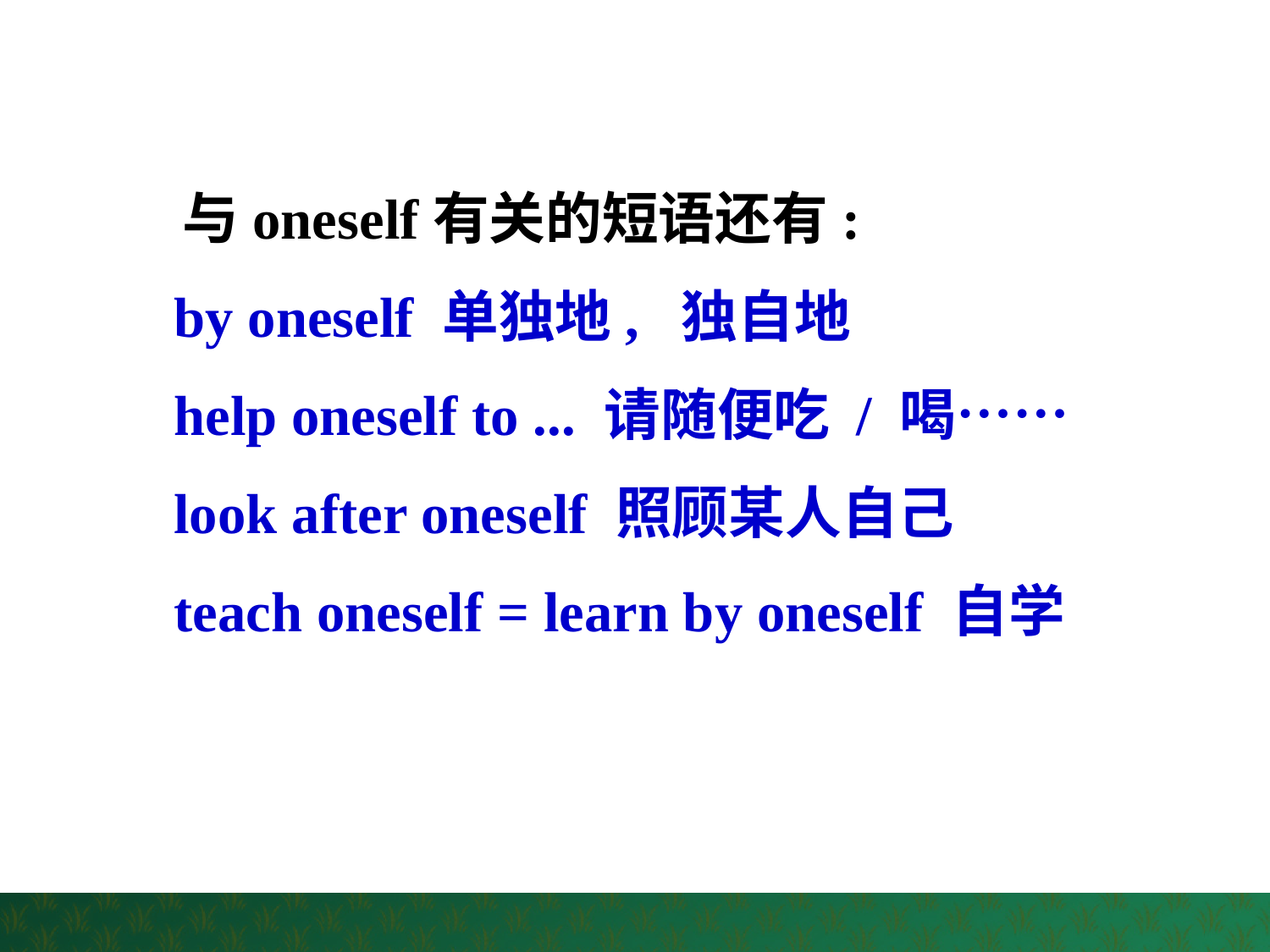

与oneself有关的短语还有:
    by oneself 单独地,  独自地
    help oneself to ... 请随便吃 / 喝……
    look after oneself 照顾某人自己
    teach oneself = learn by oneself 自学